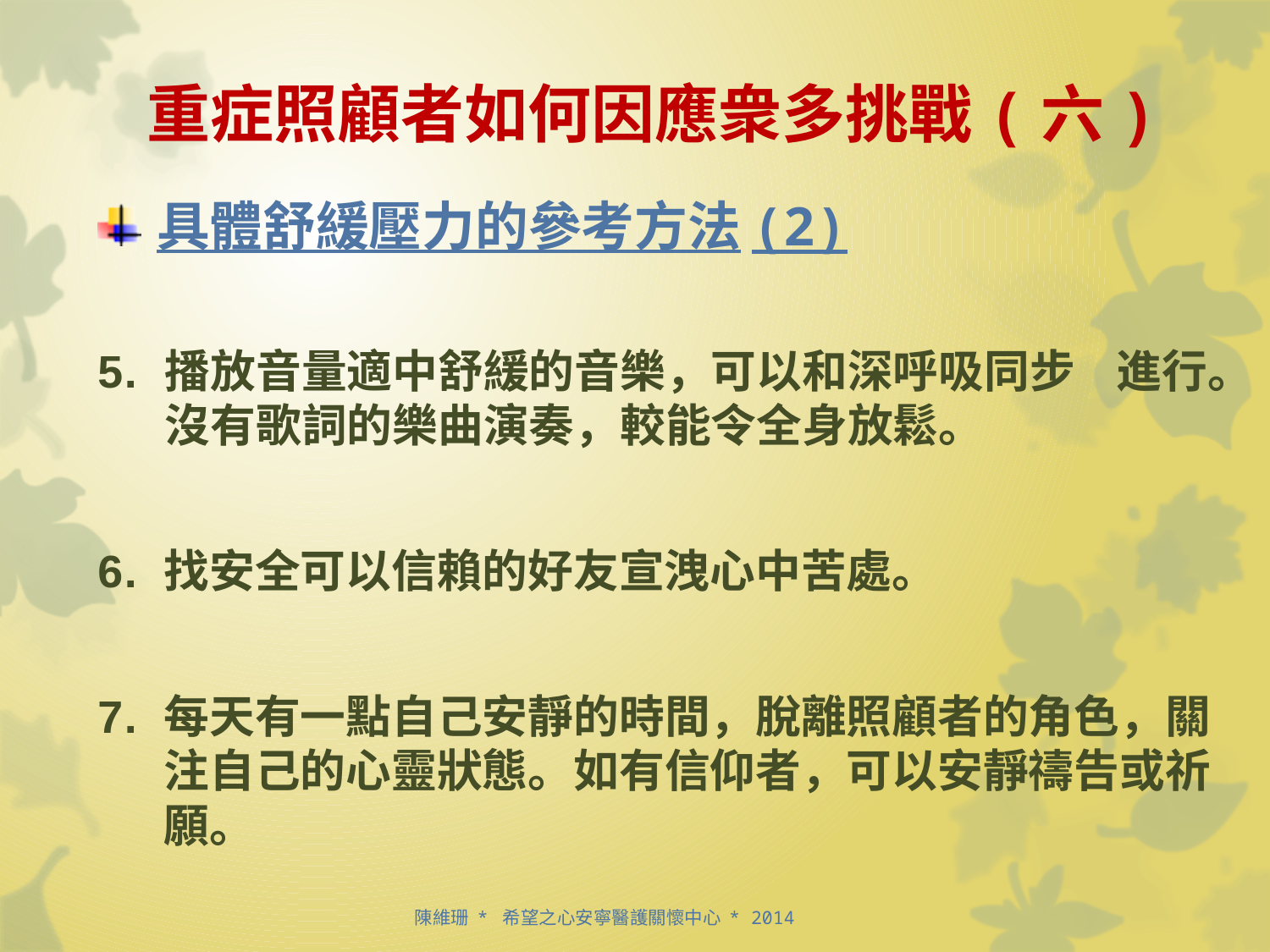

# 重症照顧者如何因應衆多挑戰(六)
具體舒緩壓力的參考方法(2)

播放音量適中舒緩的音樂，可以和深呼吸同步    進行。沒有歌詞的樂曲演奏，較能令全身放鬆。

找安全可以信賴的好友宣洩心中苦處。

每天有一點自己安靜的時間，脫離照顧者的角色，關注自己的心靈狀態。如有信仰者，可以安靜禱告或祈願。

　　　　　　　　　　　　　         陳維珊 * 希望之心安寧醫護關懷中心 * 2014